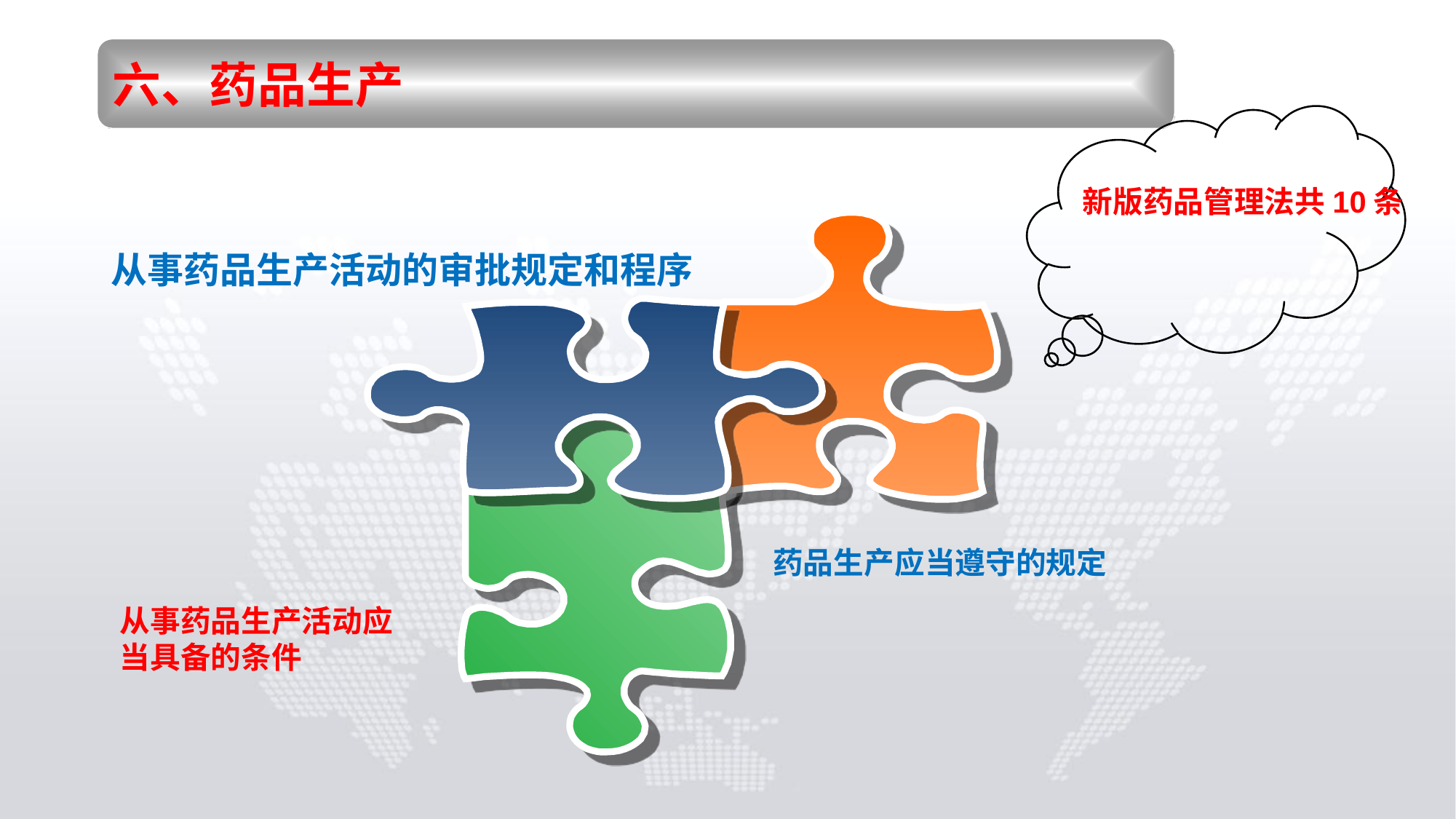

六、药品生产

新版药品管理法共10条

从事药品生产活动的审批规定和程序
药品生产应当遵守的规定
从事药品生产活动应当具备的条件